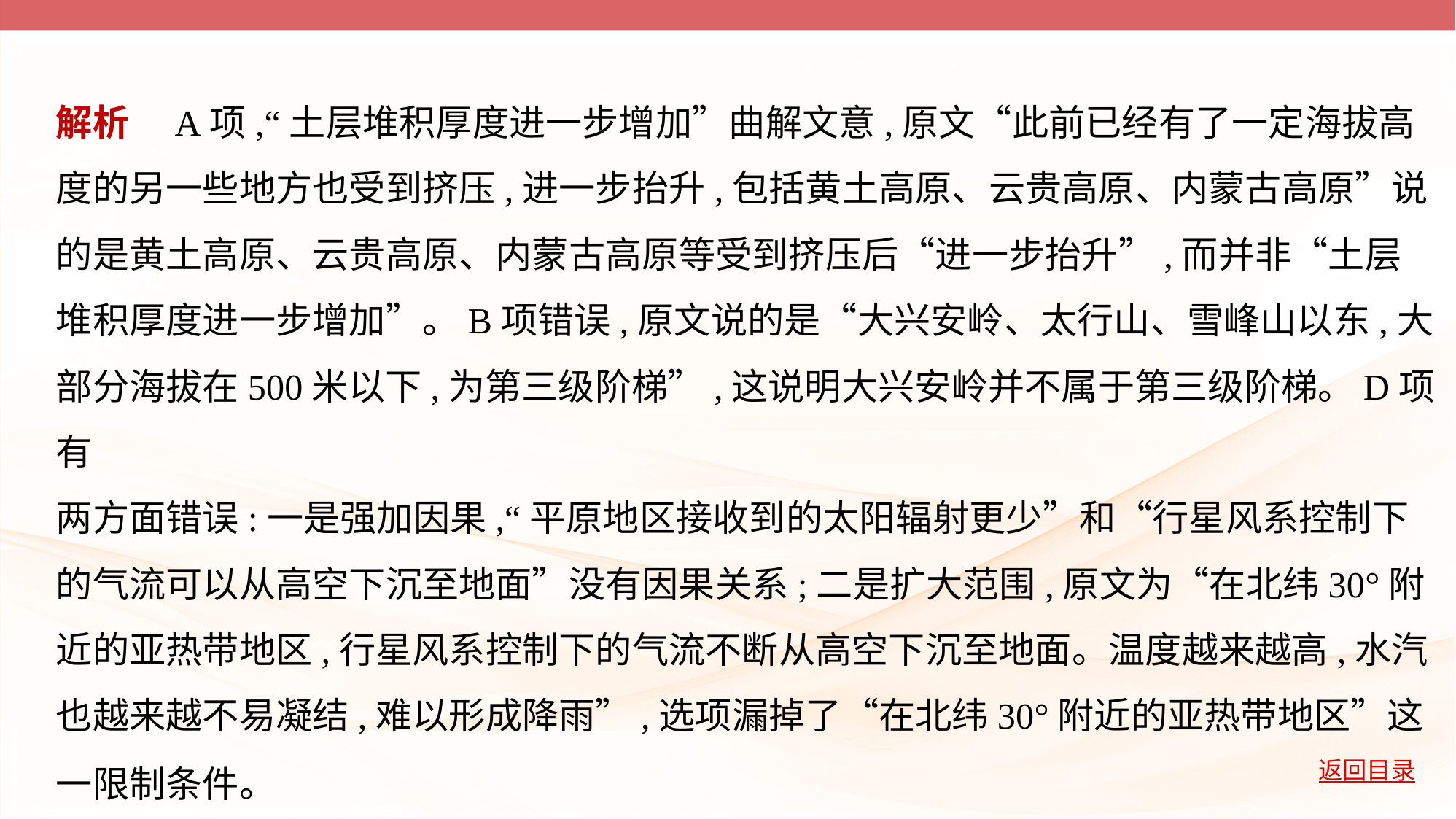

解析　A项,“土层堆积厚度进一步增加”曲解文意,原文“此前已经有了一定海拔高
度的另一些地方也受到挤压,进一步抬升,包括黄土高原、云贵高原、内蒙古高原”说
的是黄土高原、云贵高原、内蒙古高原等受到挤压后“进一步抬升”,而并非“土层
堆积厚度进一步增加”。B项错误,原文说的是“大兴安岭、太行山、雪峰山以东,大
部分海拔在500米以下,为第三级阶梯”,这说明大兴安岭并不属于第三级阶梯。D项有
两方面错误:一是强加因果,“平原地区接收到的太阳辐射更少”和“行星风系控制下
的气流可以从高空下沉至地面”没有因果关系;二是扩大范围,原文为“在北纬30°附
近的亚热带地区,行星风系控制下的气流不断从高空下沉至地面。温度越来越高,水汽
也越来越不易凝结,难以形成降雨”,选项漏掉了“在北纬30°附近的亚热带地区”这
一限制条件。